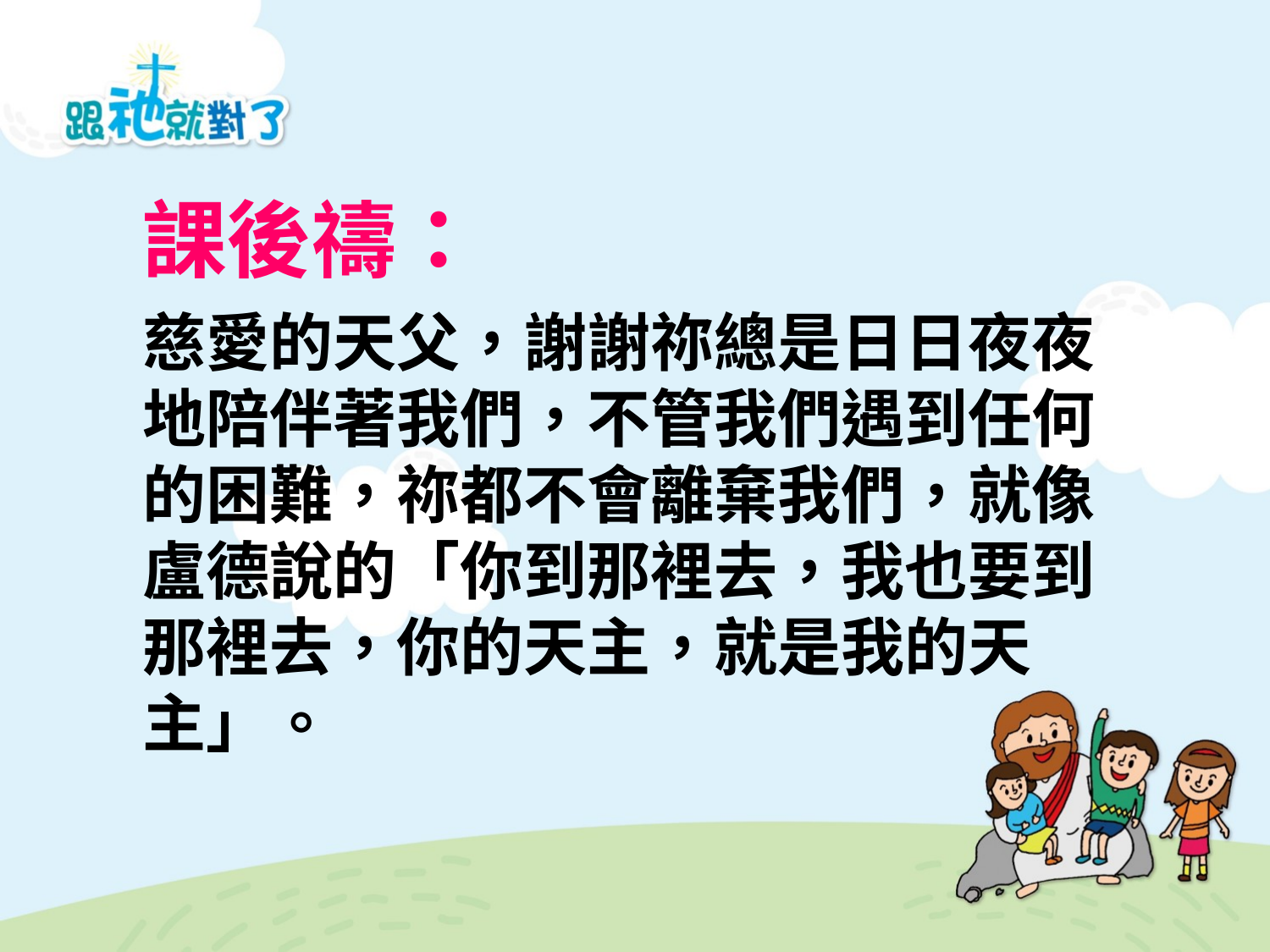

課後禱：
慈愛的天父，謝謝祢總是日日夜夜地陪伴著我們，不管我們遇到任何的困難，祢都不會離棄我們，就像盧德說的「你到那裡去，我也要到那裡去，你的天主，就是我的天主」。